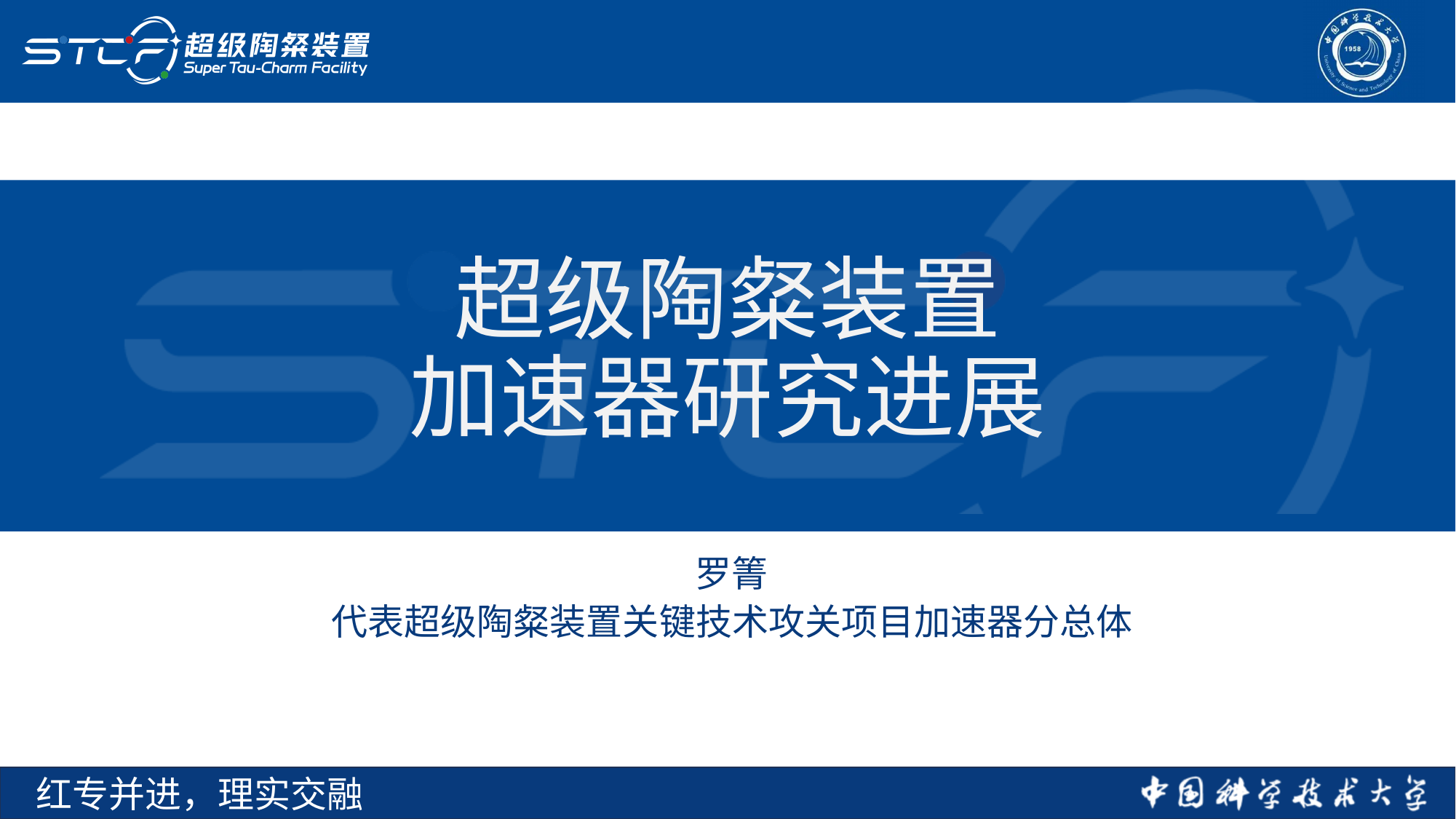

# 超级陶粲装置 加速器研究进展
罗箐
代表超级陶粲装置关键技术攻关项目加速器分总体